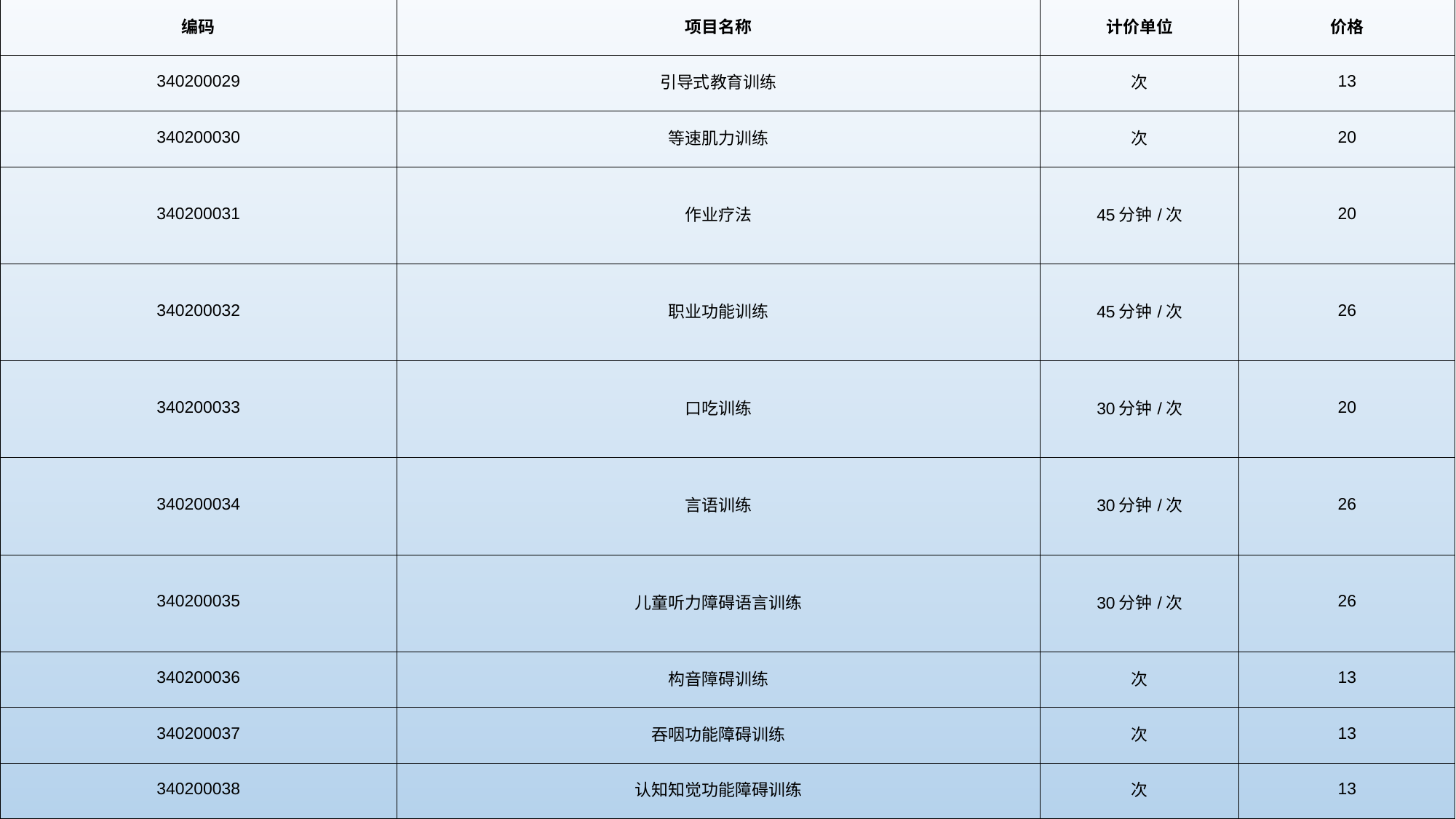

| 编码 | 项目名称 | 计价单位 | 价格 |
| --- | --- | --- | --- |
| 340200029 | 引导式教育训练 | 次 | 13 |
| 340200030 | 等速肌力训练 | 次 | 20 |
| 340200031 | 作业疗法 | 45分钟/次 | 20 |
| 340200032 | 职业功能训练 | 45分钟/次 | 26 |
| 340200033 | 口吃训练 | 30分钟/次 | 20 |
| 340200034 | 言语训练 | 30分钟/次 | 26 |
| 340200035 | 儿童听力障碍语言训练 | 30分钟/次 | 26 |
| 340200036 | 构音障碍训练 | 次 | 13 |
| 340200037 | 吞咽功能障碍训练 | 次 | 13 |
| 340200038 | 认知知觉功能障碍训练 | 次 | 13 |